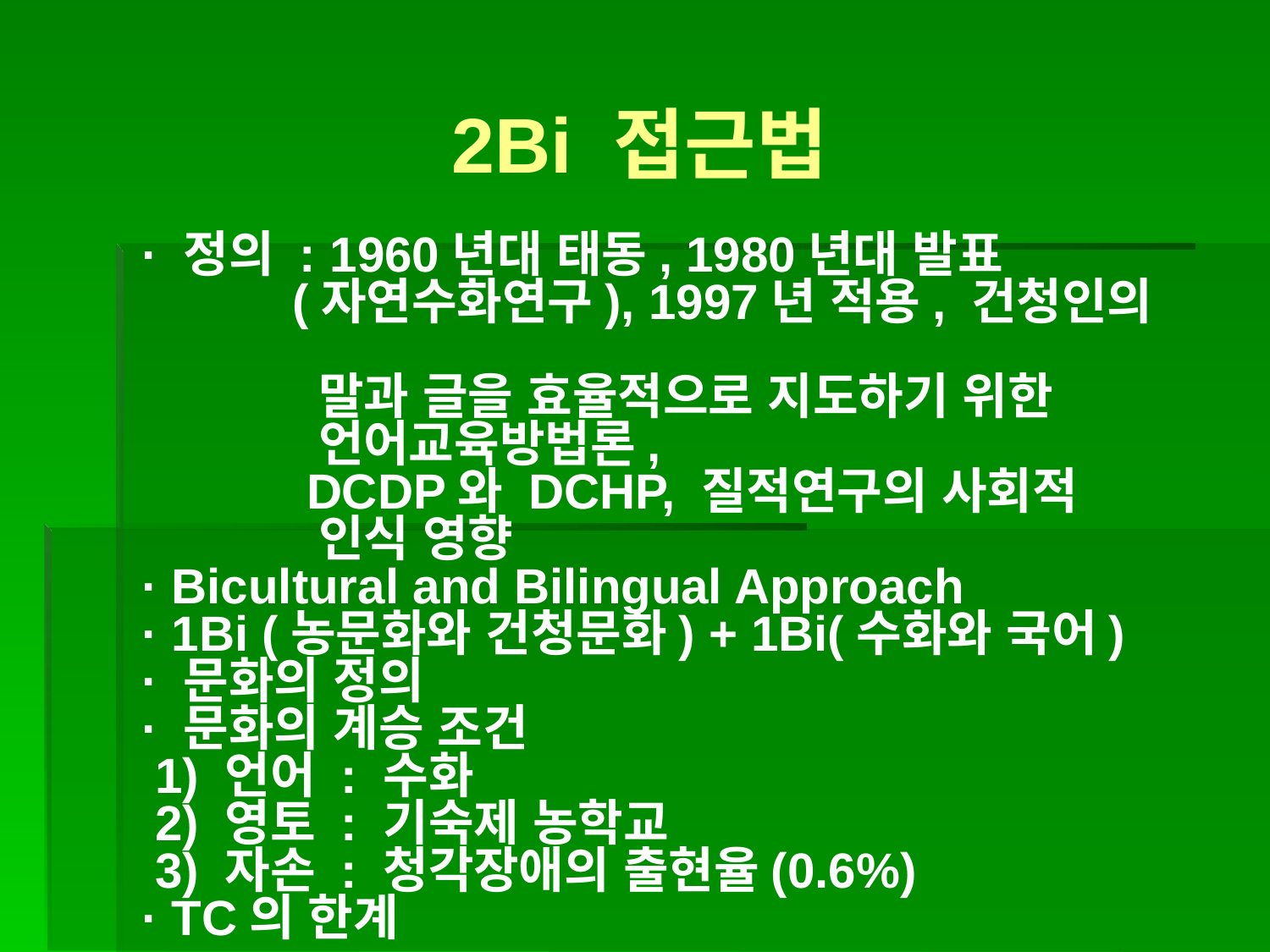

2Bi 접근법
· 정의 : 1960년대 태동, 1980년대 발표
           (자연수화연구), 1997년 적용, 건청인의
            말과 글을 효율적으로 지도하기 위한
            언어교육방법론,
            DCDP와 DCHP, 질적연구의 사회적
            인식 영향
· Bicultural and Bilingual Approach
· 1Bi (농문화와 건청문화) + 1Bi(수화와 국어)
· 문화의 정의
· 문화의 계승 조건
 1) 언어 : 수화
 2) 영토 : 기숙제 농학교
 3) 자손 : 청각장애의 출현율(0.6%)
· TC의 한계